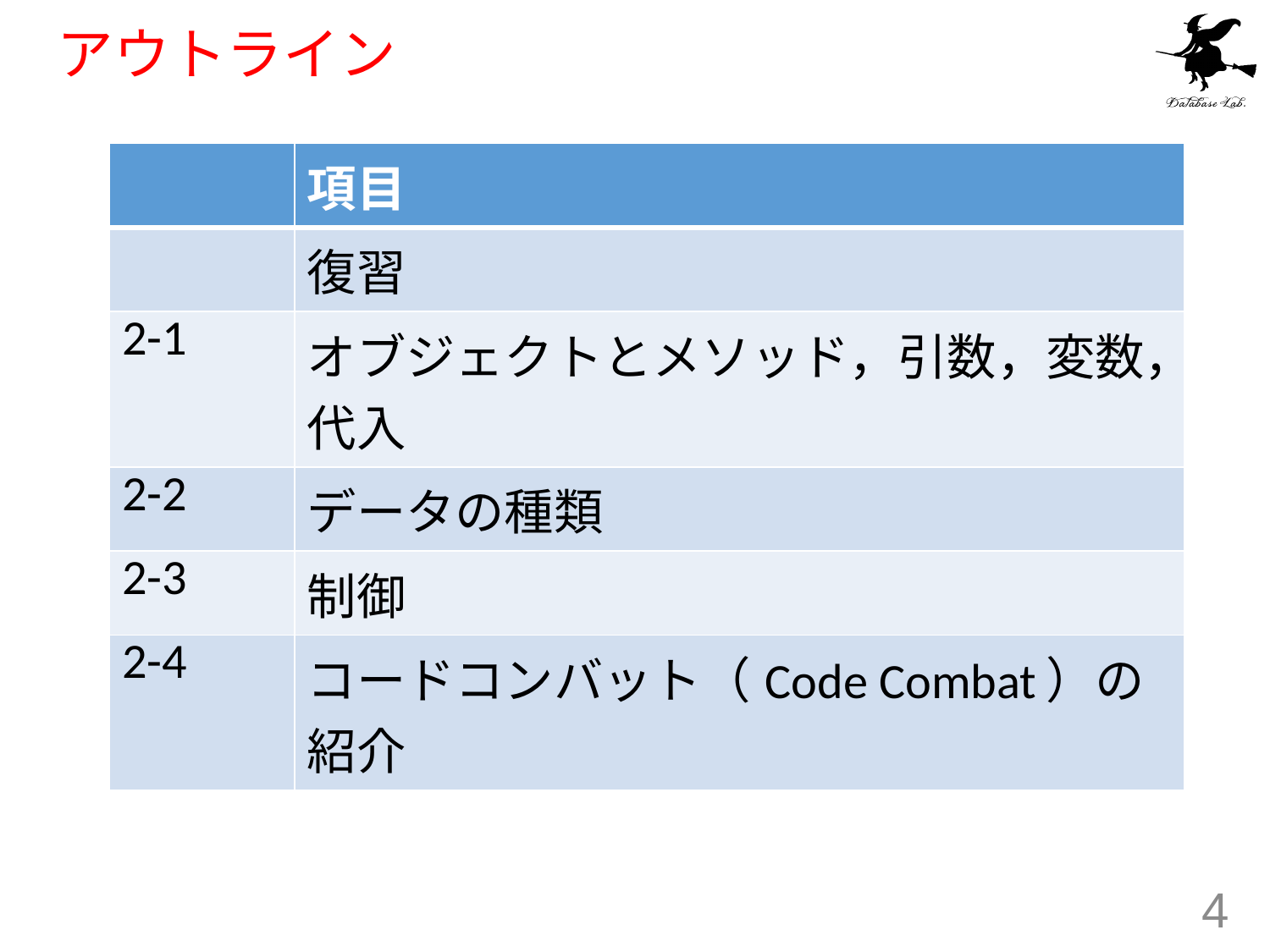

# アウトライン
|  | 項目 |
| --- | --- |
|  | 復習 |
| 2-1 | オブジェクトとメソッド，引数，変数，代入 |
| 2-2 | データの種類 |
| 2-3 | 制御 |
| 2-4 | コードコンバット（Code Combat）の紹介 |
4